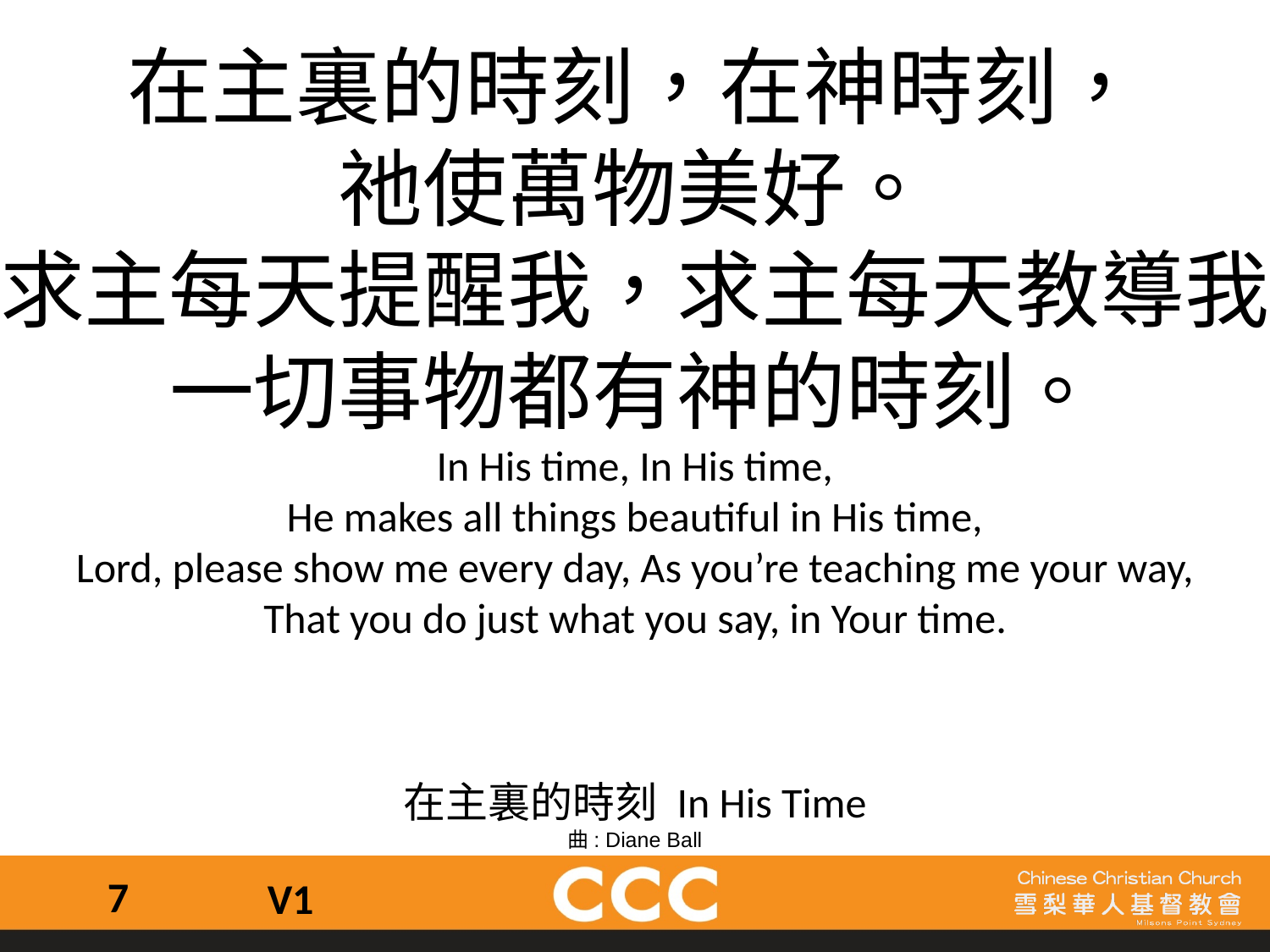

在主裏的時刻，在神時刻，
祂使萬物美好。
求主每天提醒我，求主每天教導我
一切事物都有神的時刻。
In His time, In His time,
He makes all things beautiful in His time,
Lord, please show me every day, As you’re teaching me your way,
That you do just what you say, in Your time.

在主裏的時刻 In His Time
曲: Diane Ball
7
V1